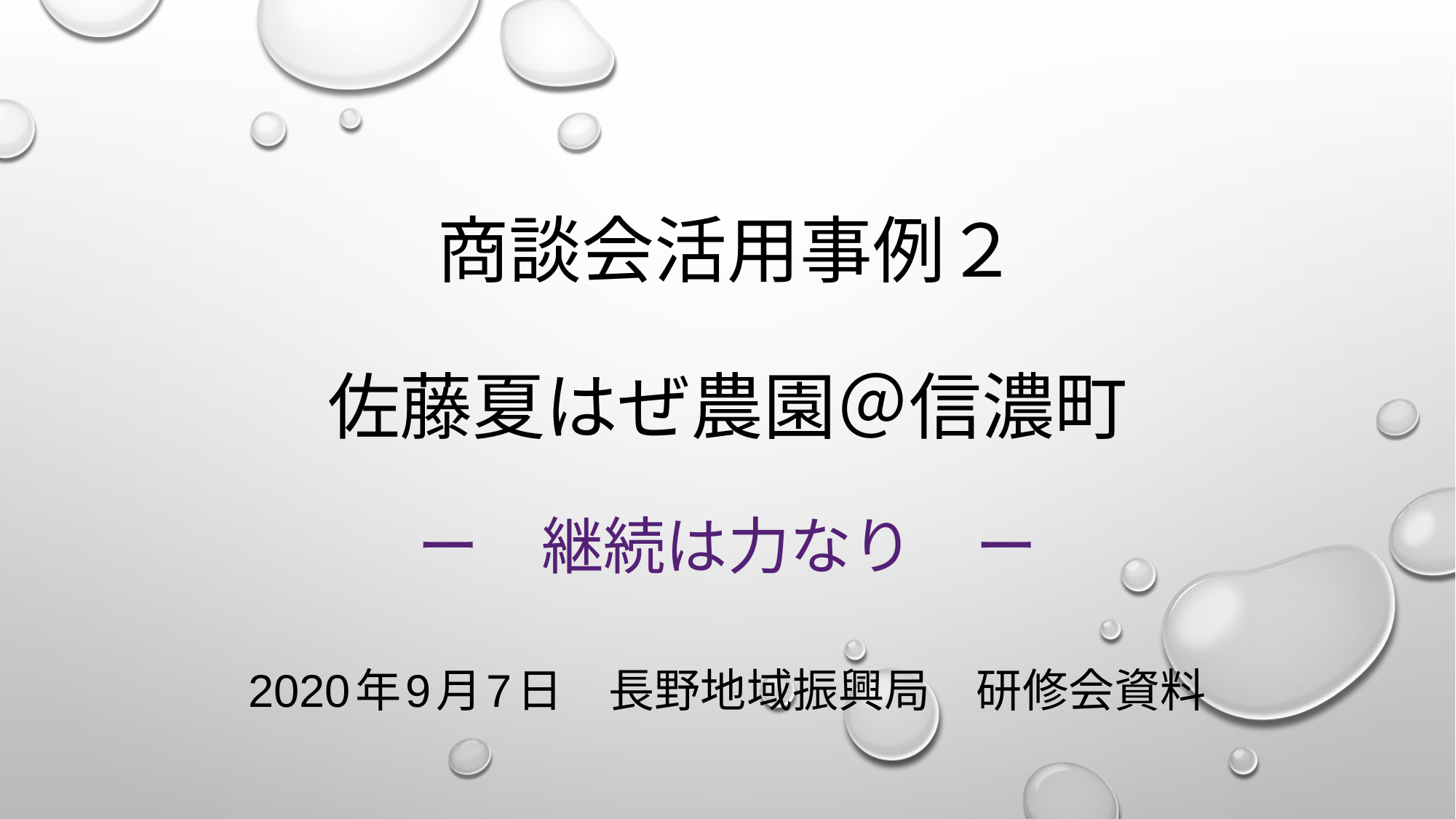

# 商談会活用事例２ 佐藤夏はぜ農園＠信濃町

ー　継続は力なり　ー

2020年9月7日　長野地域振興局　研修会資料